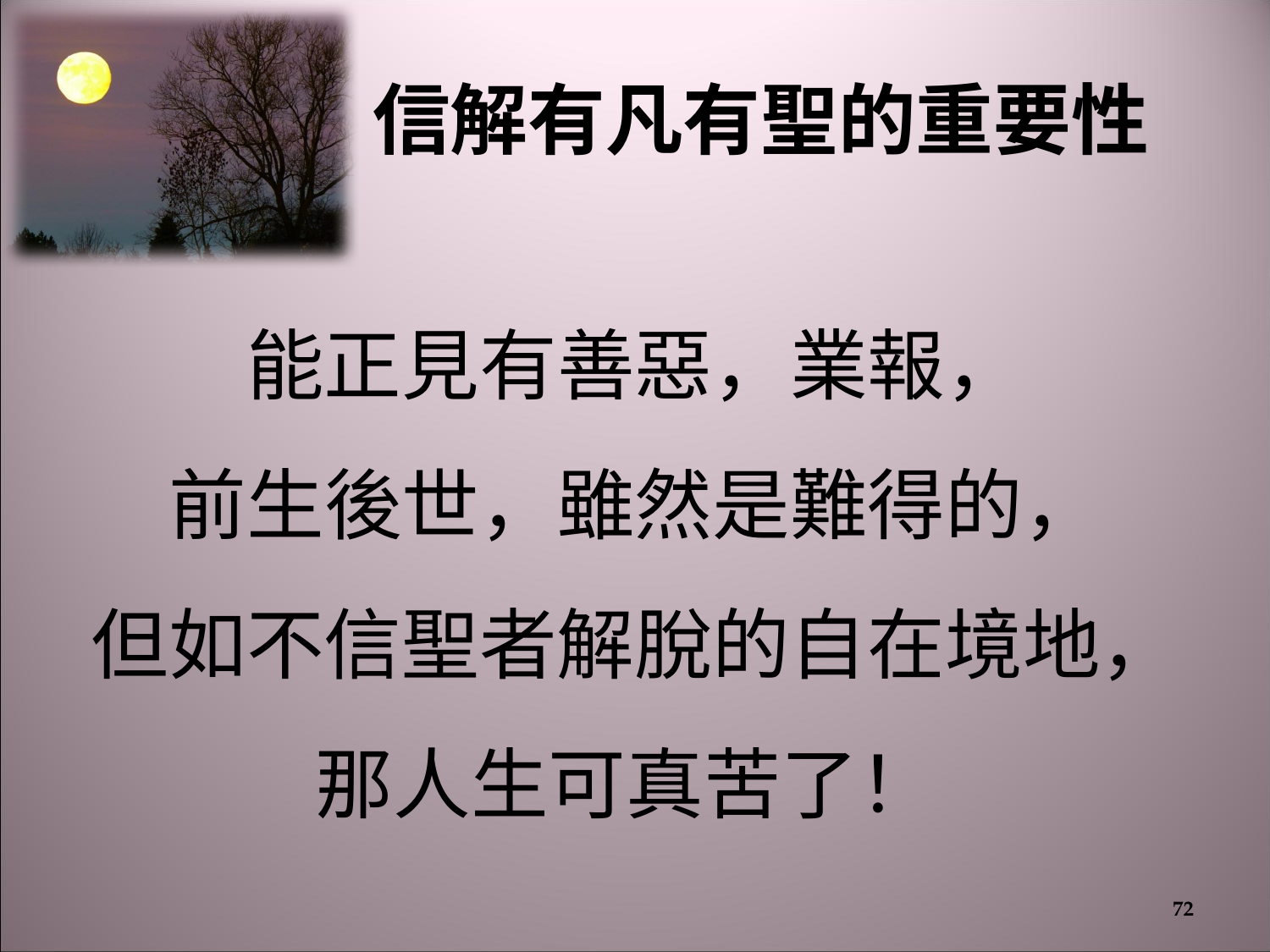

# 信解有凡有聖的重要性
能正見有善惡，業報，
前生後世，雖然是難得的，
但如不信聖者解脫的自在境地，那人生可真苦了！
72